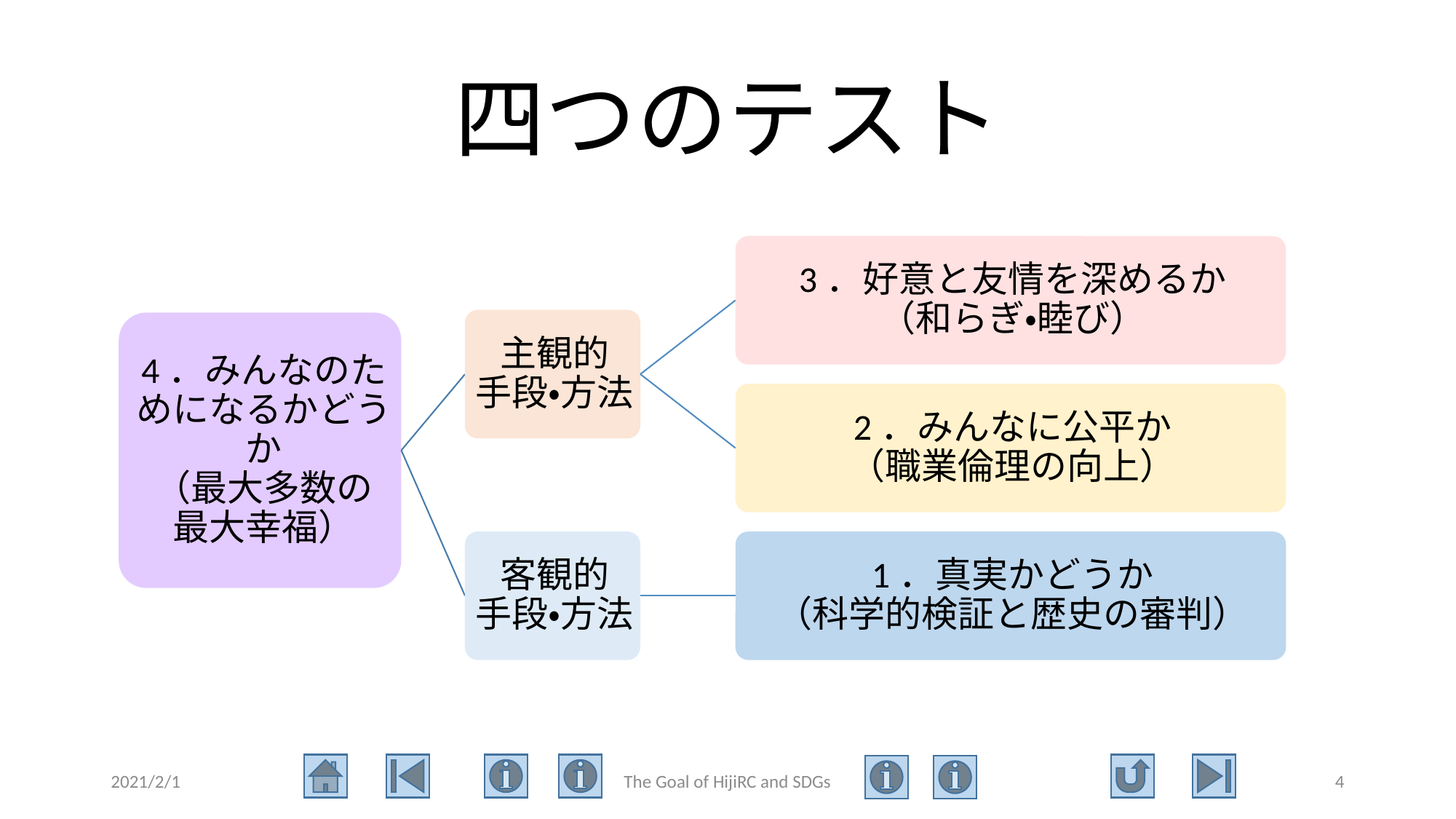

# 四つのテスト
4．みんなのためになるかどうか
（最大多数の
最大幸福）

主観的
手段・方法

3．好意と友情を深めるか
（和らぎ・睦び）

2．みんなに公平か
（職業倫理の向上）

客観的
手段・方法

1．真実かどうか
（科学的検証と歴史の審判）
2021/2/1
The Goal of HijiRC and SDGs
4